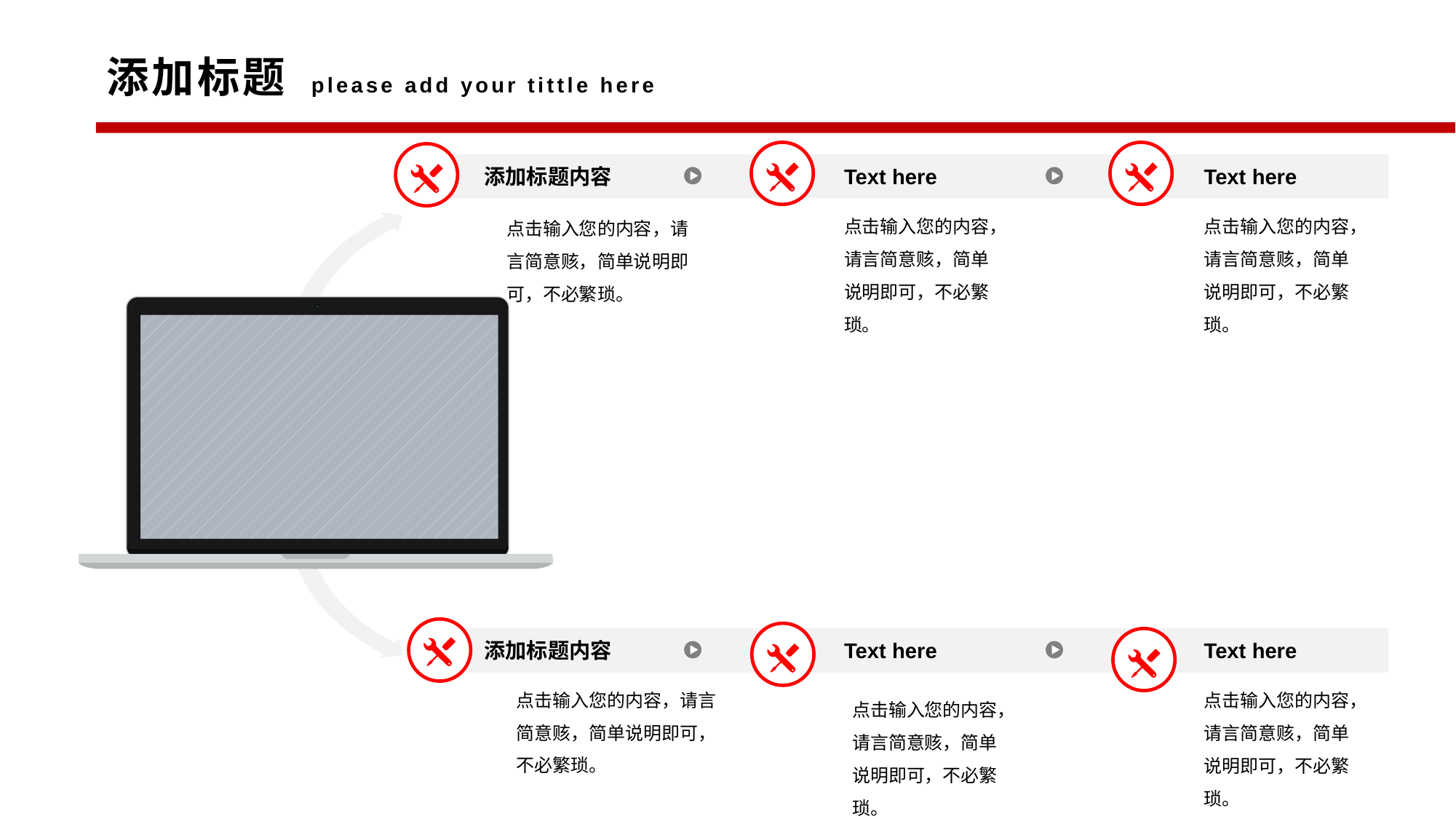

添加标题 please add your tittle here

添加标题内容
点击输入您的内容，请言简意赅，简单说明即可，不必繁琐。
Text here
点击输入您的内容，请言简意赅，简单说明即可，不必繁琐。
Text here
点击输入您的内容，请言简意赅，简单说明即可，不必繁琐。

添加标题内容
点击输入您的内容，请言简意赅，简单说明即可，不必繁琐。
Text here
点击输入您的内容，请言简意赅，简单说明即可，不必繁琐。
Text here
点击输入您的内容，请言简意赅，简单说明即可，不必繁琐。